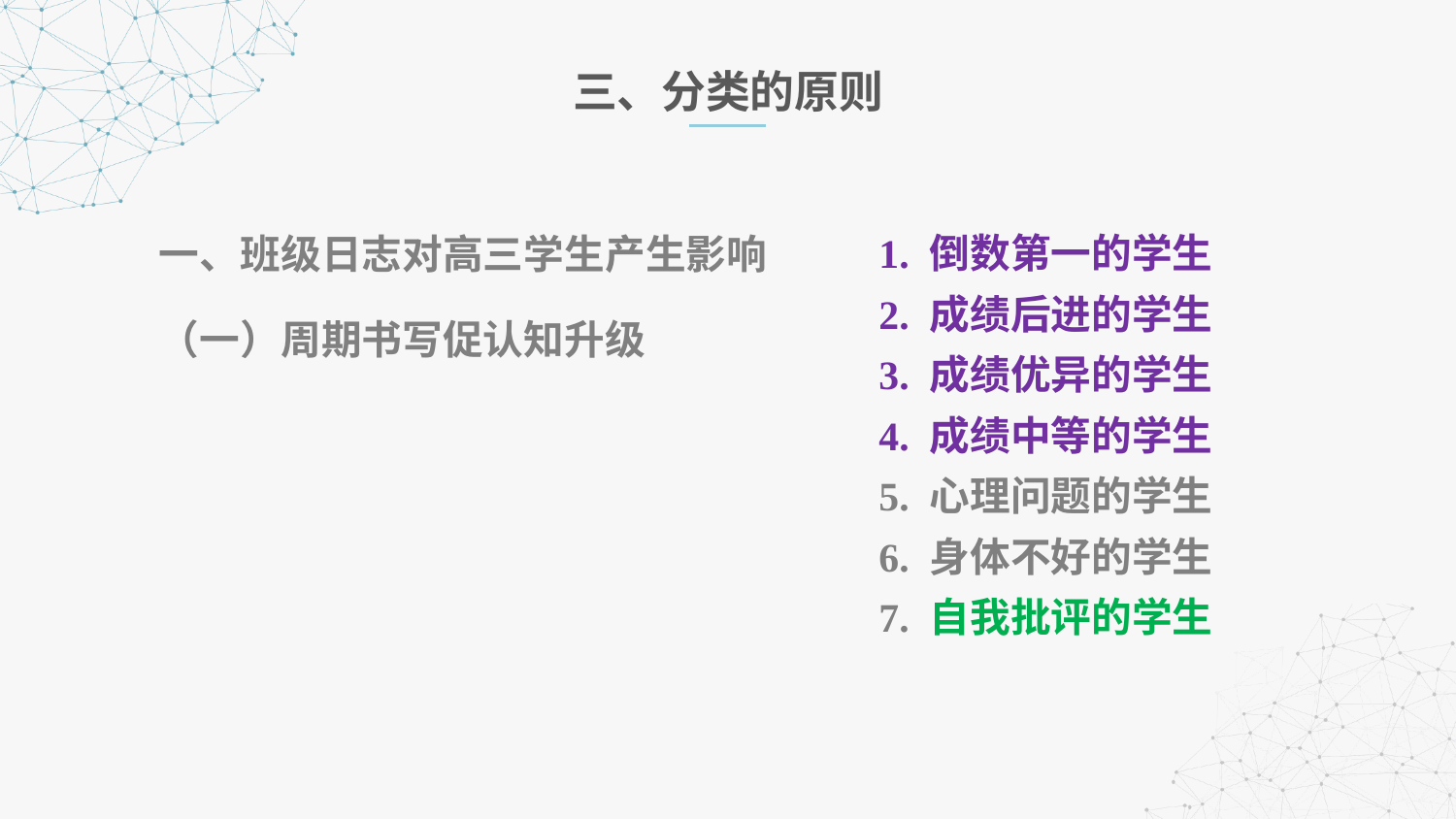

三、分类的原则
一、班级日志对高三学生产生影响
（一）周期书写促认知升级
1. 倒数第一的学生
2. 成绩后进的学生
3. 成绩优异的学生
4. 成绩中等的学生
5. 心理问题的学生
6. 身体不好的学生
7. 自我批评的学生